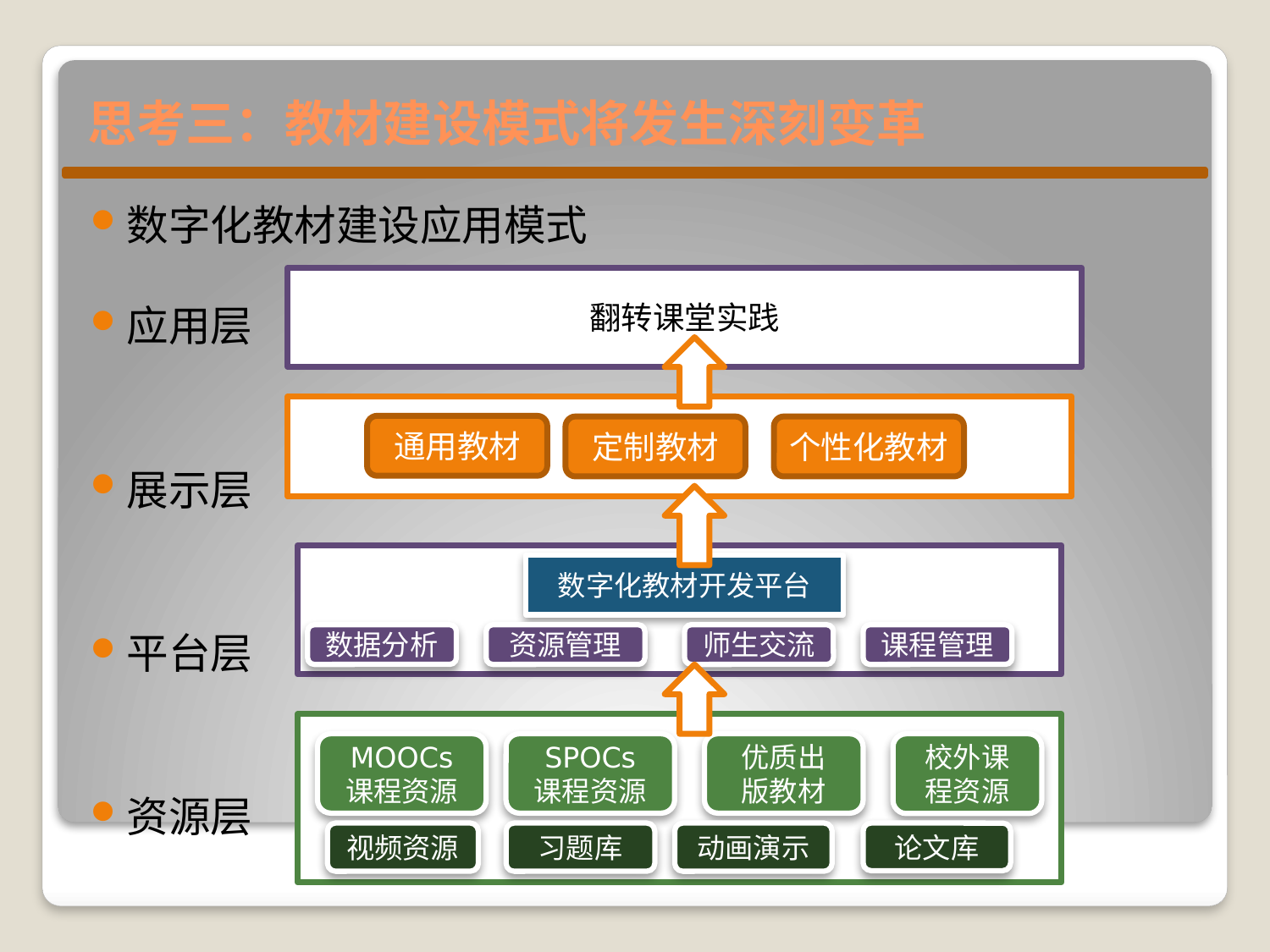

# 思考三：教材建设模式将发生深刻变革

数字化教材建设应用模式

应用层

展示层

平台层

资源层
翻转课堂实践

通用教材
定制教材
个性化教材

数字化教材开发平台
数据分析
资源管理
师生交流
课程管理

MOOCs
课程资源
SPOCs
课程资源
优质出
版教材
校外课
程资源
视频资源
习题库
动画演示
论文库